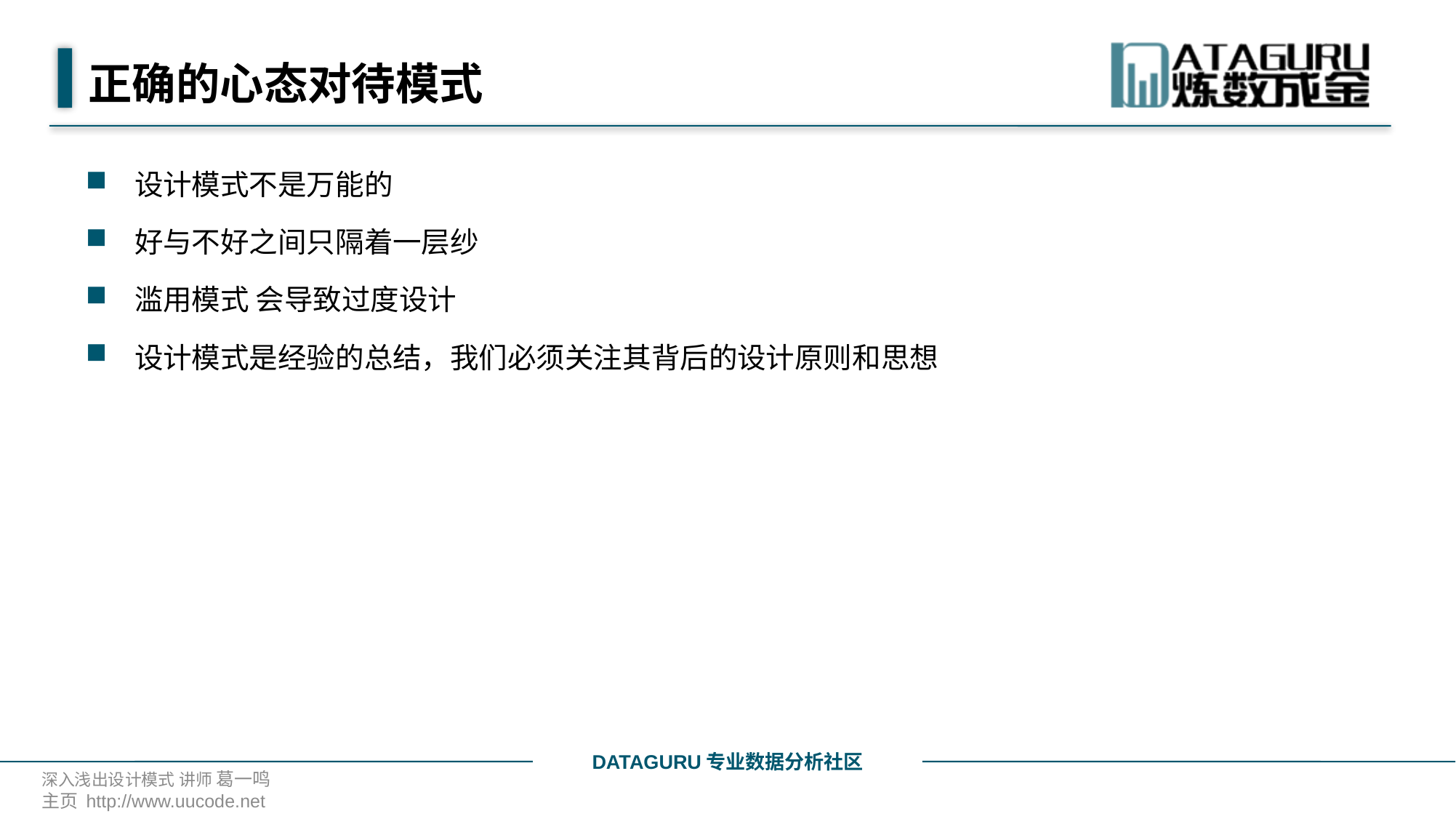

# 正确的心态对待模式
设计模式不是万能的
好与不好之间只隔着一层纱
滥用模式 会导致过度设计
设计模式是经验的总结，我们必须关注其背后的设计原则和思想